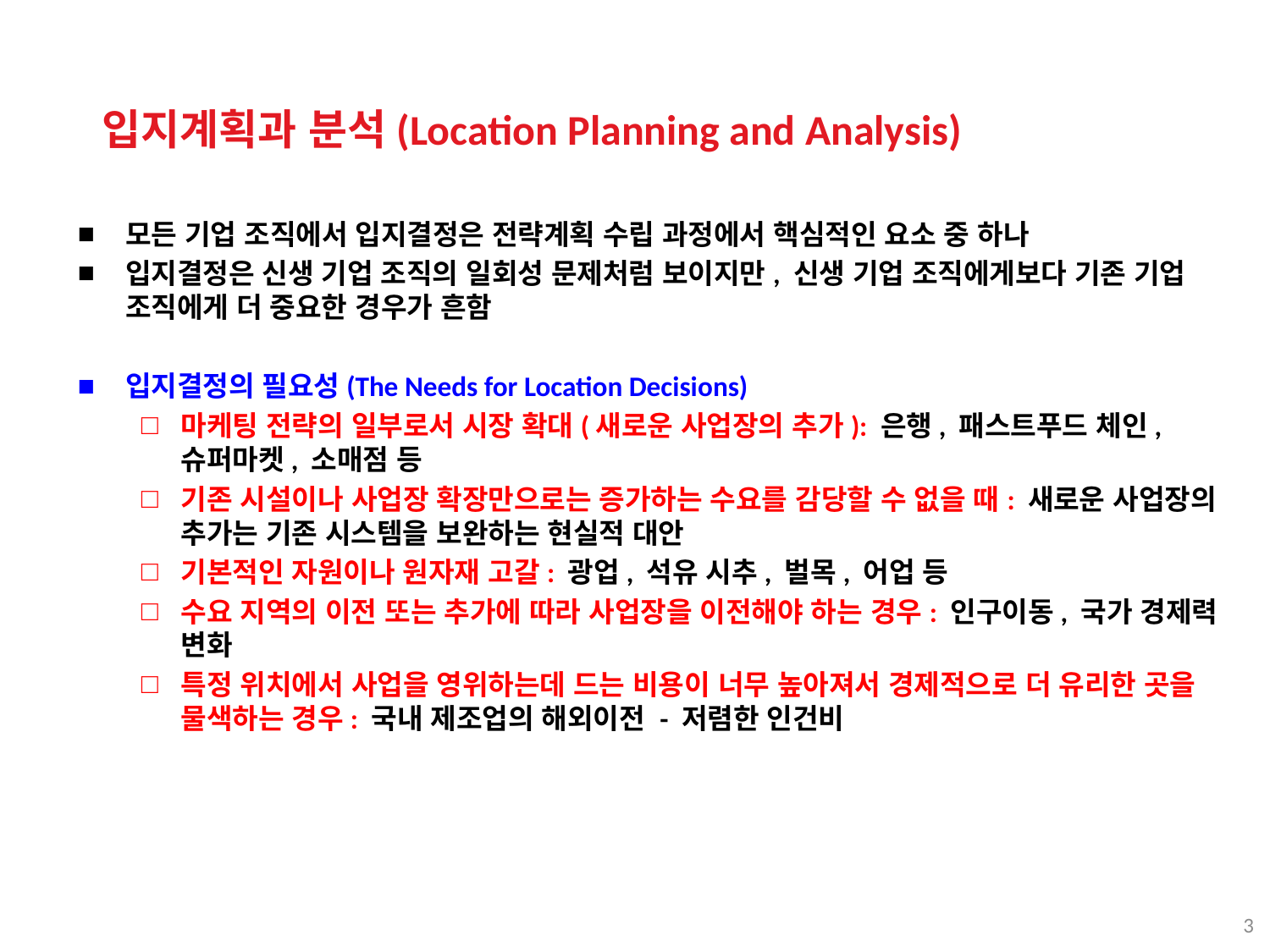

입지계획과 분석(Location Planning and Analysis)
모든 기업 조직에서 입지결정은 전략계획 수립 과정에서 핵심적인 요소 중 하나
입지결정은 신생 기업 조직의 일회성 문제처럼 보이지만, 신생 기업 조직에게보다 기존 기업 조직에게 더 중요한 경우가 흔함

입지결정의 필요성(The Needs for Location Decisions)
마케팅 전략의 일부로서 시장 확대(새로운 사업장의 추가): 은행, 패스트푸드 체인, 슈퍼마켓, 소매점 등
기존 시설이나 사업장 확장만으로는 증가하는 수요를 감당할 수 없을 때: 새로운 사업장의 추가는 기존 시스템을 보완하는 현실적 대안
기본적인 자원이나 원자재 고갈: 광업, 석유 시추, 벌목, 어업 등
수요 지역의 이전 또는 추가에 따라 사업장을 이전해야 하는 경우: 인구이동, 국가 경제력 변화
특정 위치에서 사업을 영위하는데 드는 비용이 너무 높아져서 경제적으로 더 유리한 곳을 물색하는 경우: 국내 제조업의 해외이전 - 저렴한 인건비
3